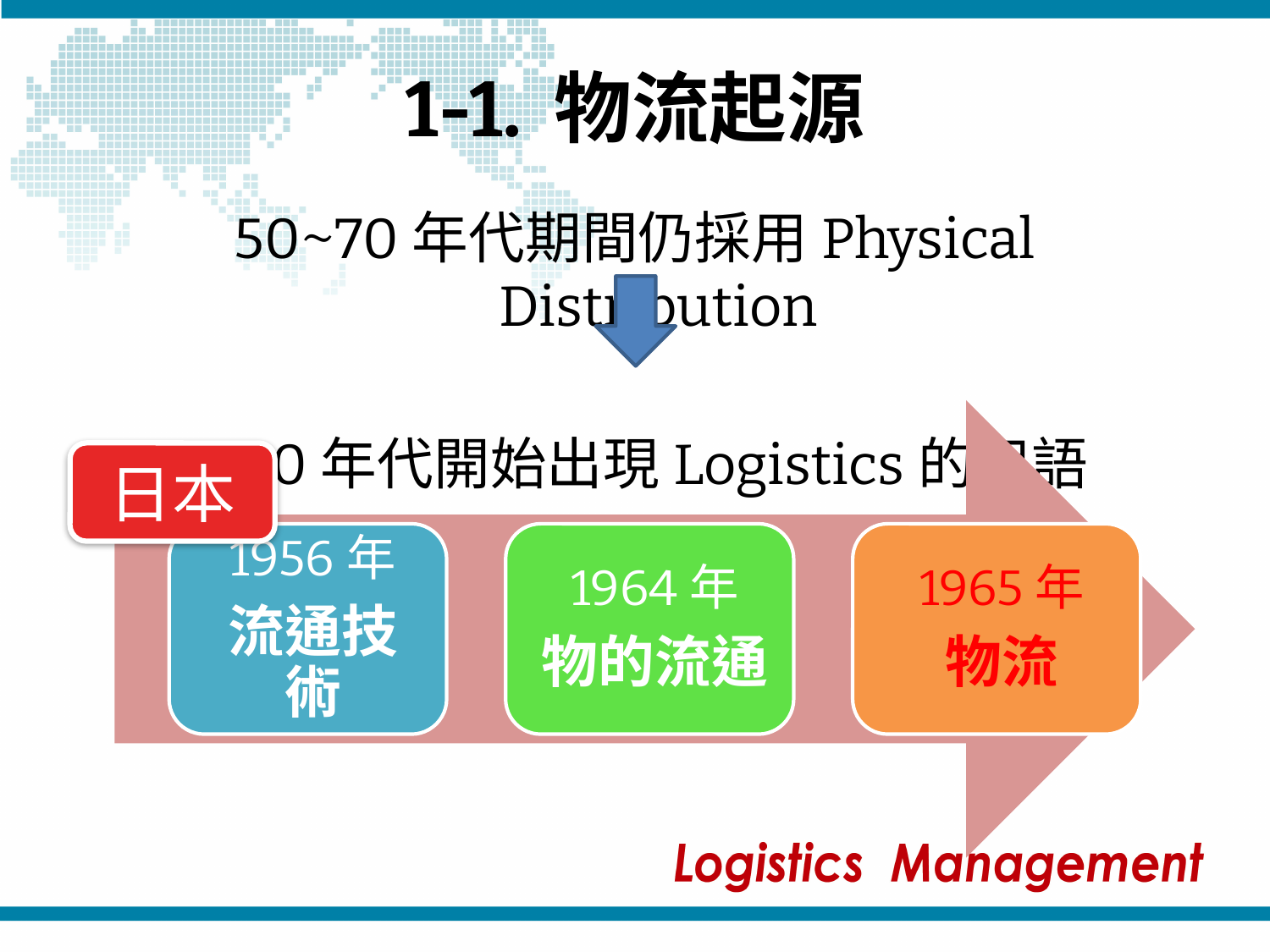

# 1-1. 物流起源
50~70年代期間仍採用Physical Distribution

1960年代開始出現Logistics的用語

1956年
流通技術
1964年
物的流通
1965年
物流
日本